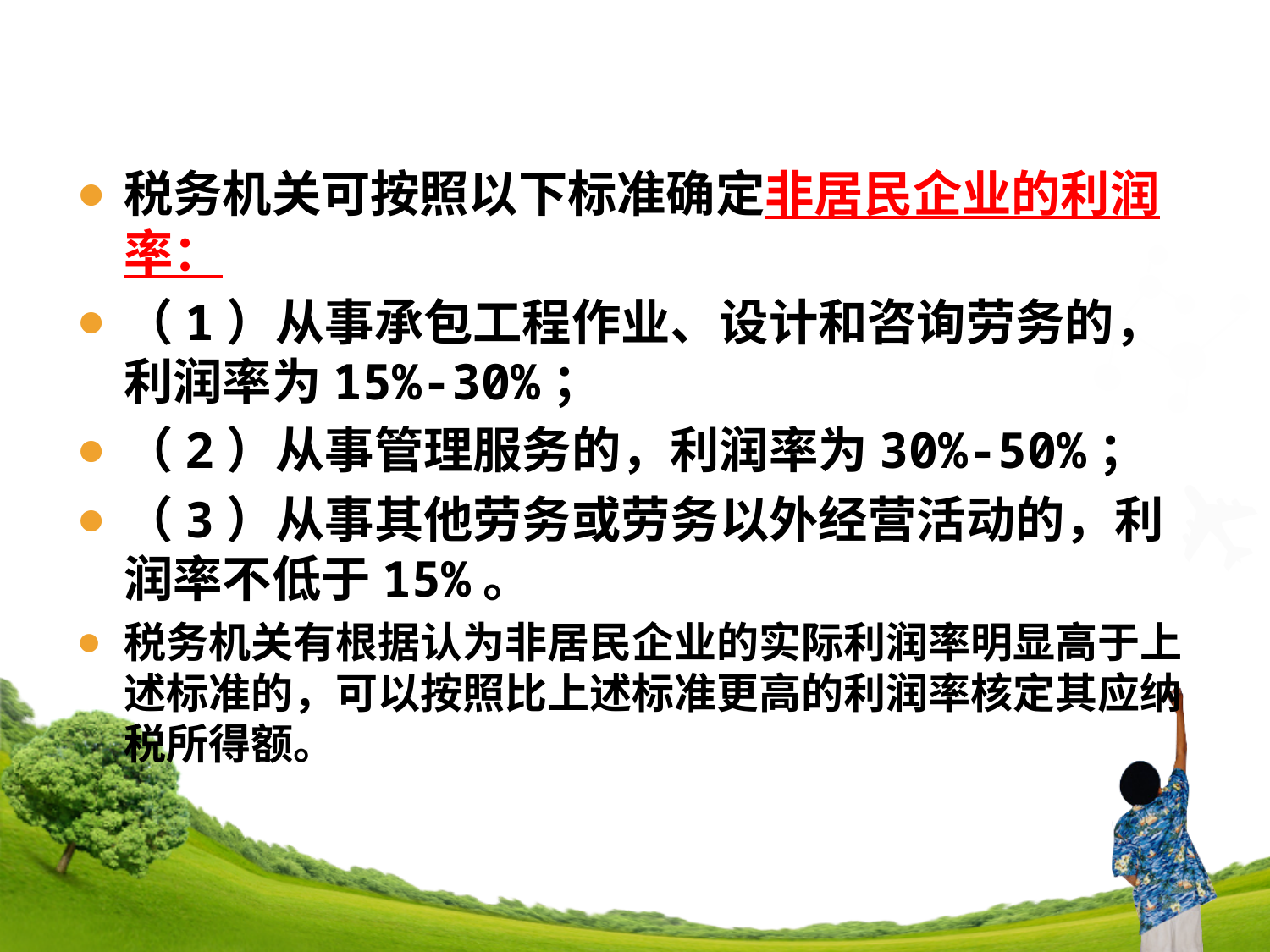

税务机关可按照以下标准确定非居民企业的利润率：
（1）从事承包工程作业、设计和咨询劳务的，利润率为15%-30%；
（2）从事管理服务的，利润率为30%-50%；
（3）从事其他劳务或劳务以外经营活动的，利润率不低于15%。
税务机关有根据认为非居民企业的实际利润率明显高于上述标准的，可以按照比上述标准更高的利润率核定其应纳税所得额。